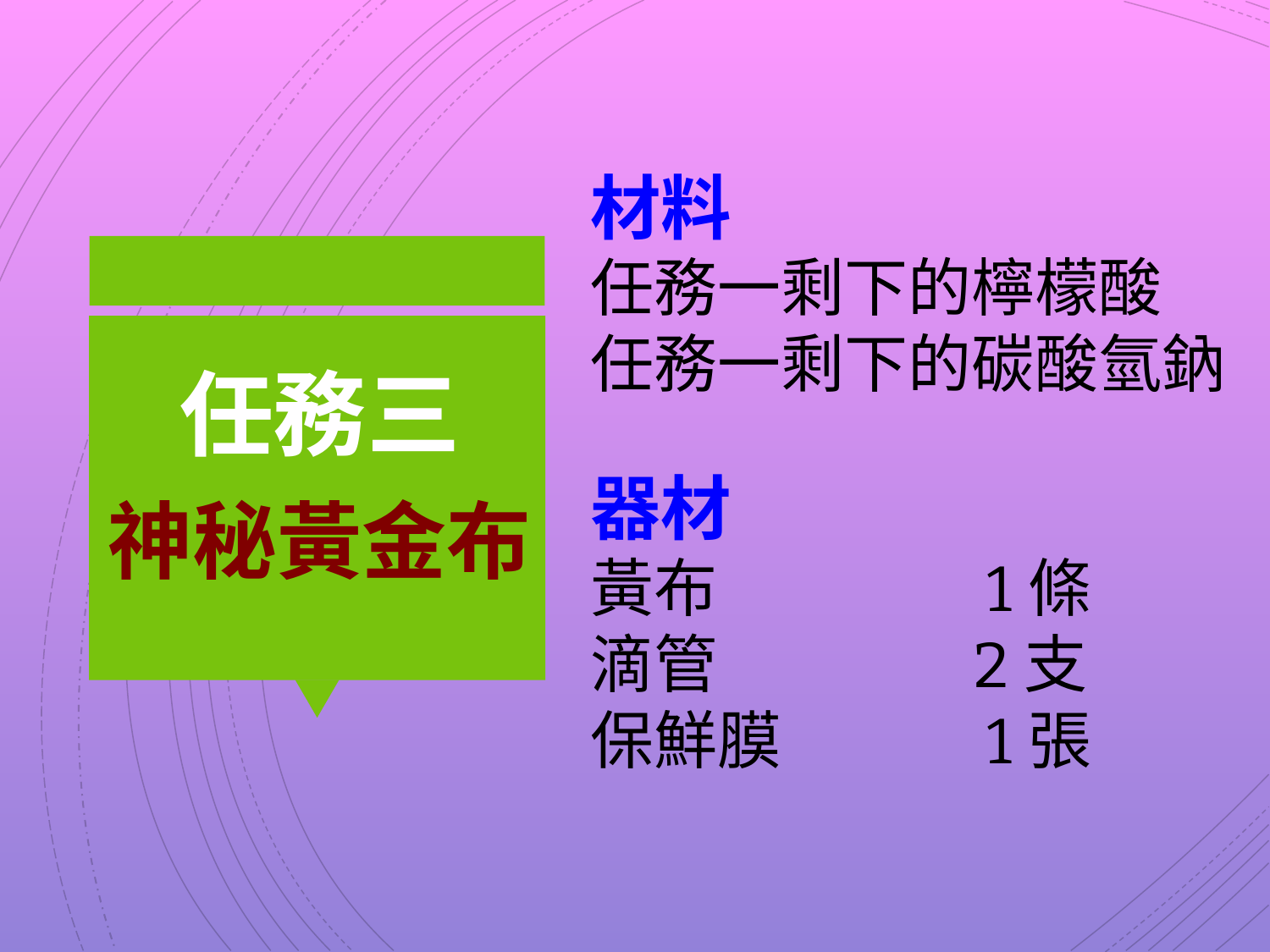

材料
任務一剩下的檸檬酸
任務一剩下的碳酸氫鈉

器材
黃布                    1條
滴管                   2支
保鮮膜               1張
# 任務三 神秘黃金布